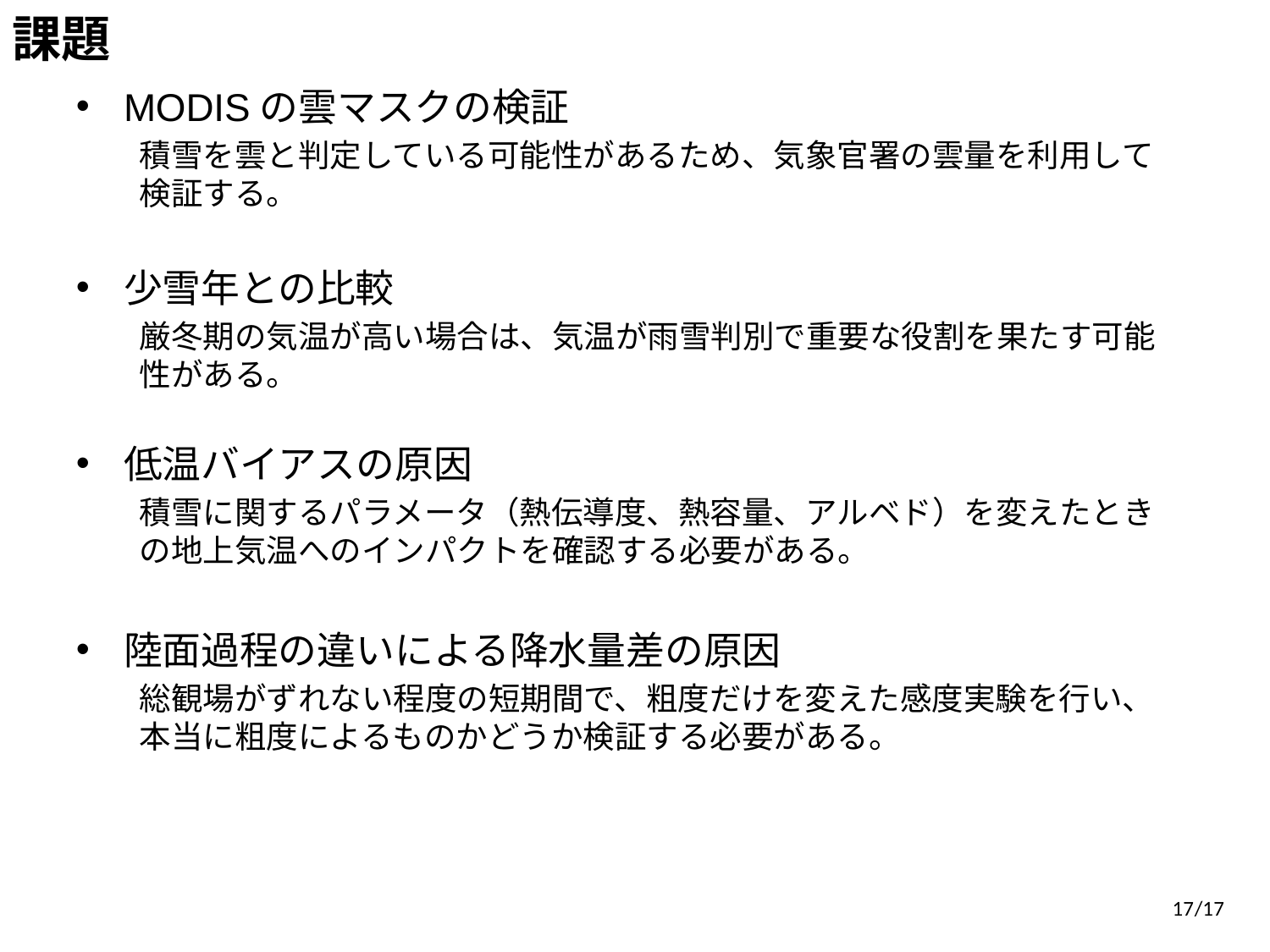

課題
MODISの雲マスクの検証
積雪を雲と判定している可能性があるため、気象官署の雲量を利用して検証する。

少雪年との比較
厳冬期の気温が高い場合は、気温が雨雪判別で重要な役割を果たす可能性がある。

低温バイアスの原因
積雪に関するパラメータ（熱伝導度、熱容量、アルベド）を変えたときの地上気温へのインパクトを確認する必要がある。

陸面過程の違いによる降水量差の原因
総観場がずれない程度の短期間で、粗度だけを変えた感度実験を行い、本当に粗度によるものかどうか検証する必要がある。

17